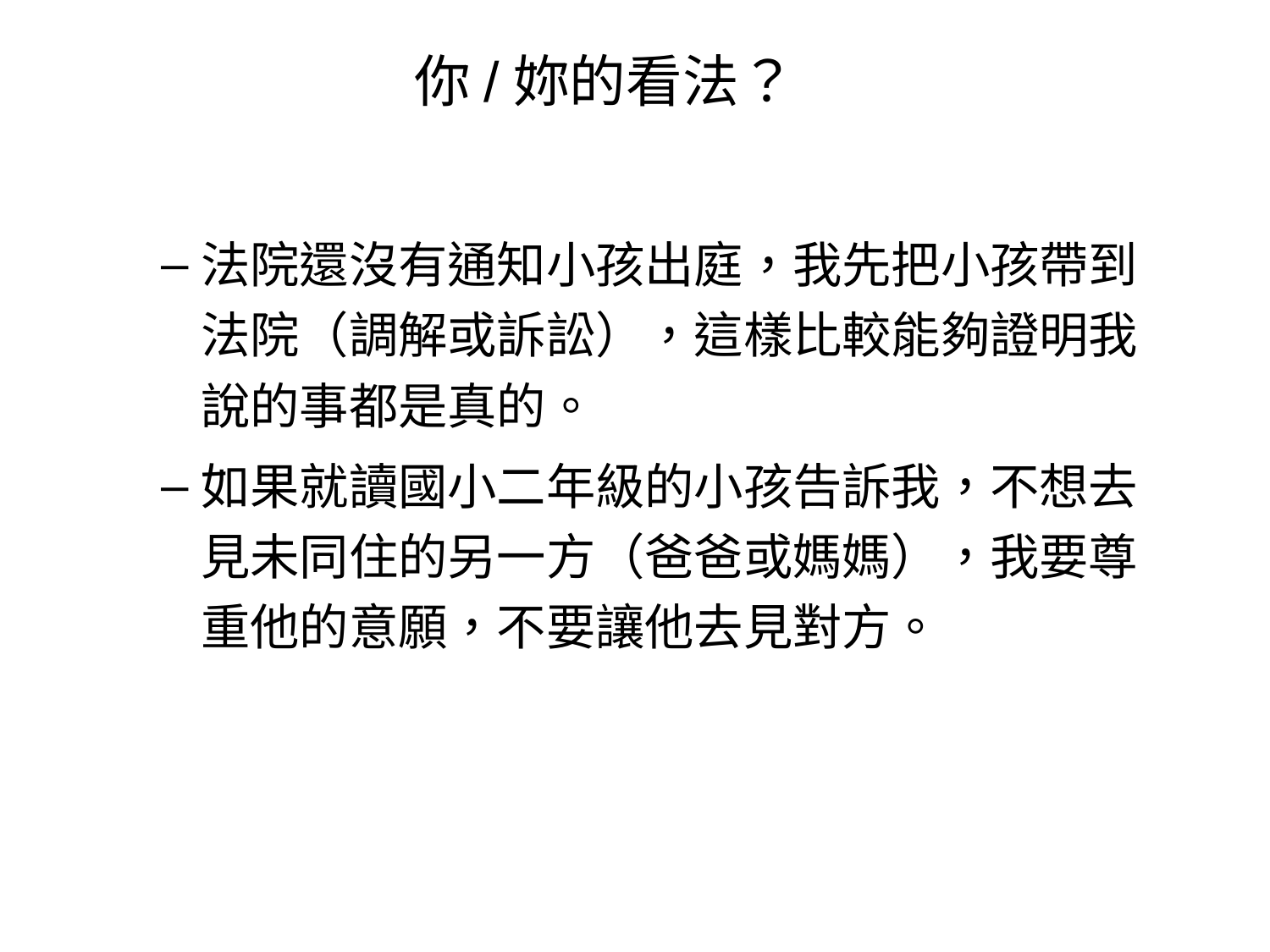

# 你/妳的看法？
法院還沒有通知小孩出庭，我先把小孩帶到法院（調解或訴訟），這樣比較能夠證明我說的事都是真的。
如果就讀國小二年級的小孩告訴我，不想去見未同住的另一方（爸爸或媽媽），我要尊重他的意願，不要讓他去見對方。